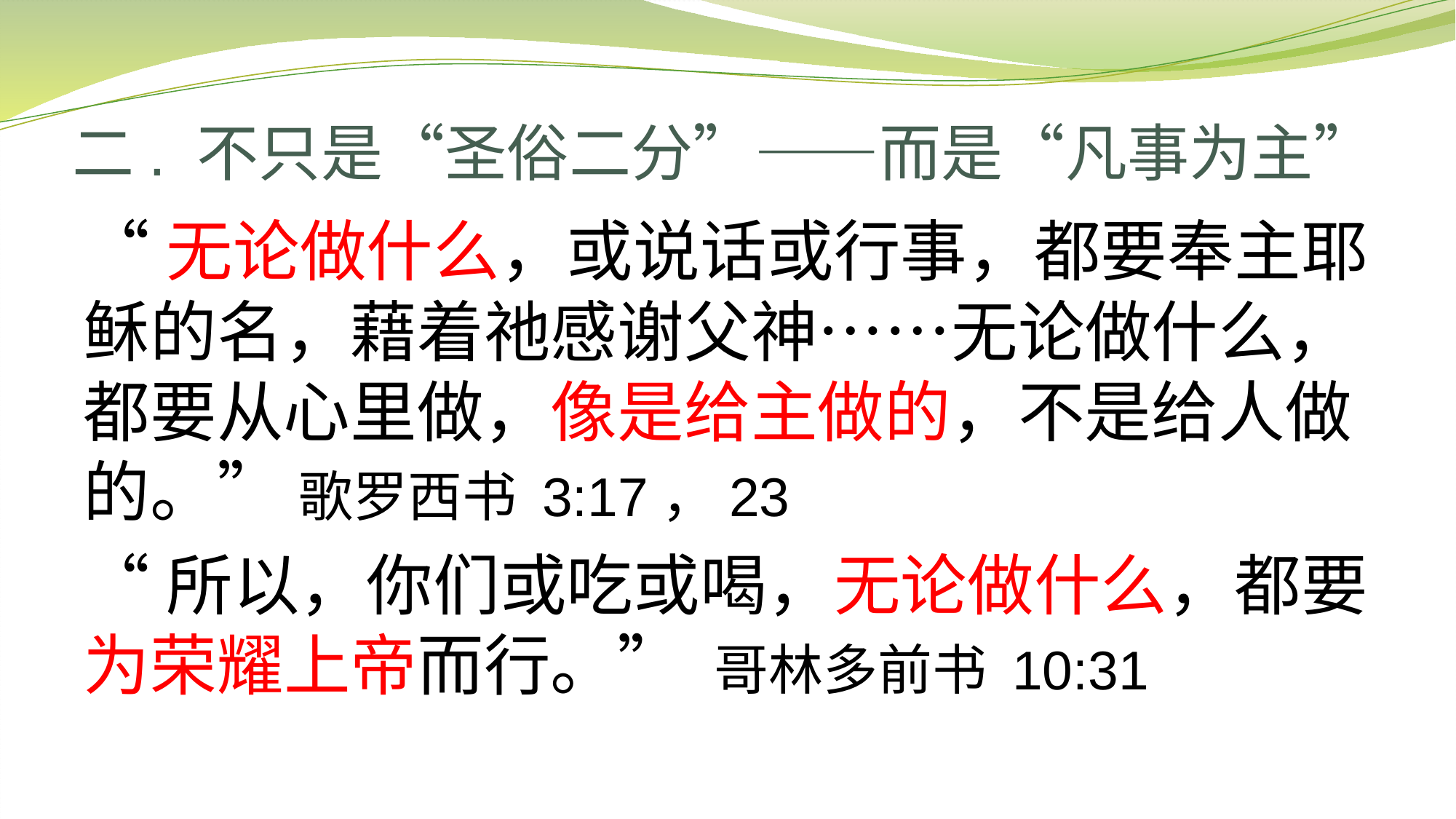

# 二. 不只是“圣俗二分”——而是“凡事为主”
“无论做什么，或说话或行事，都要奉主耶稣的名，藉着祂感谢父神……无论做什么，都要从心里做，像是给主做的，不是给人做的。” 歌罗西书 3:17，23
“所以，你们或吃或喝，无论做什么，都要为荣耀上帝而行。”  哥林多前书 10:31